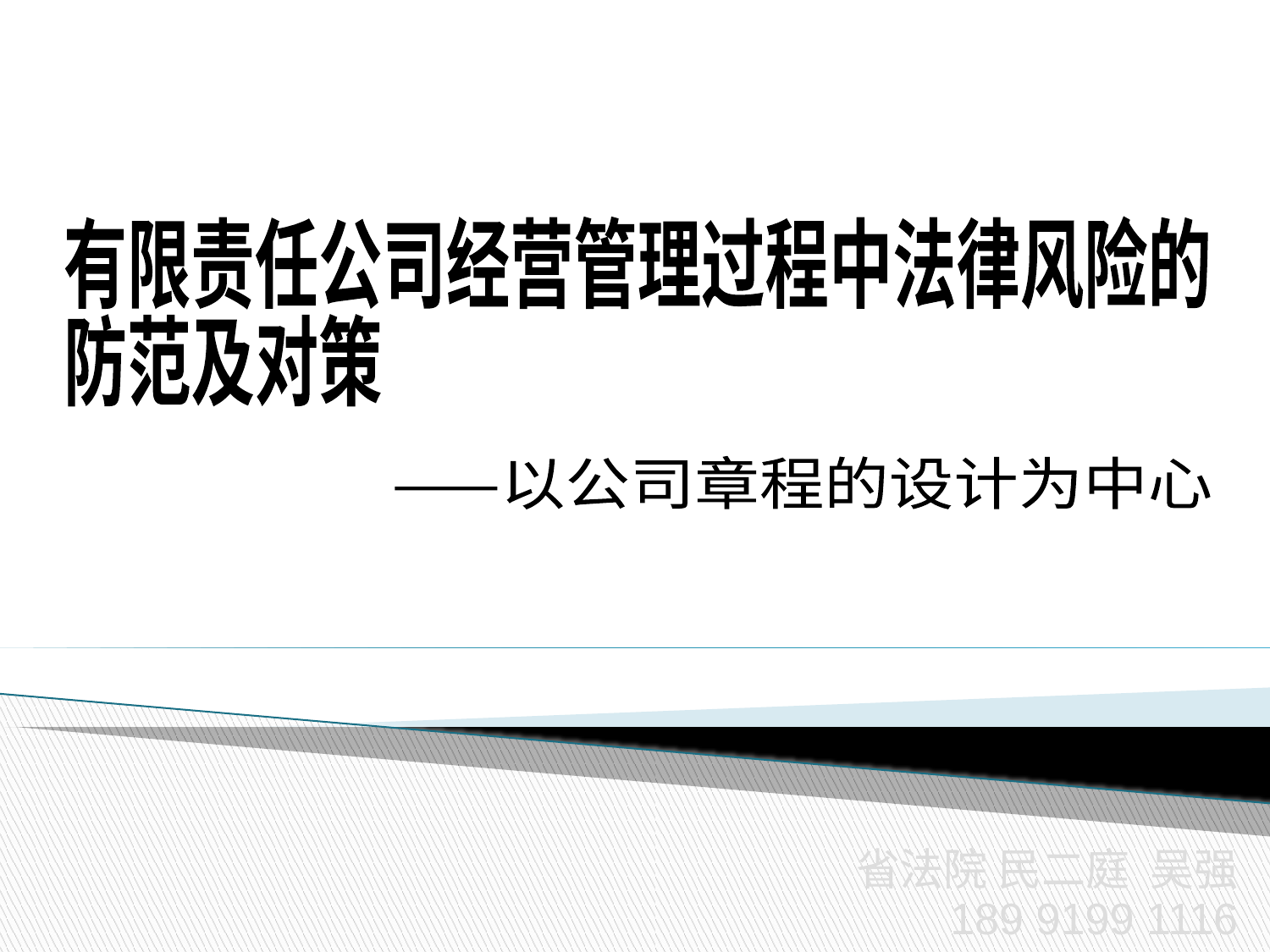

有限责任公司经营管理过程中法律风险的
防范及对策
——以公司章程的设计为中心

省法院 民二庭  吴强
189 9199 1116